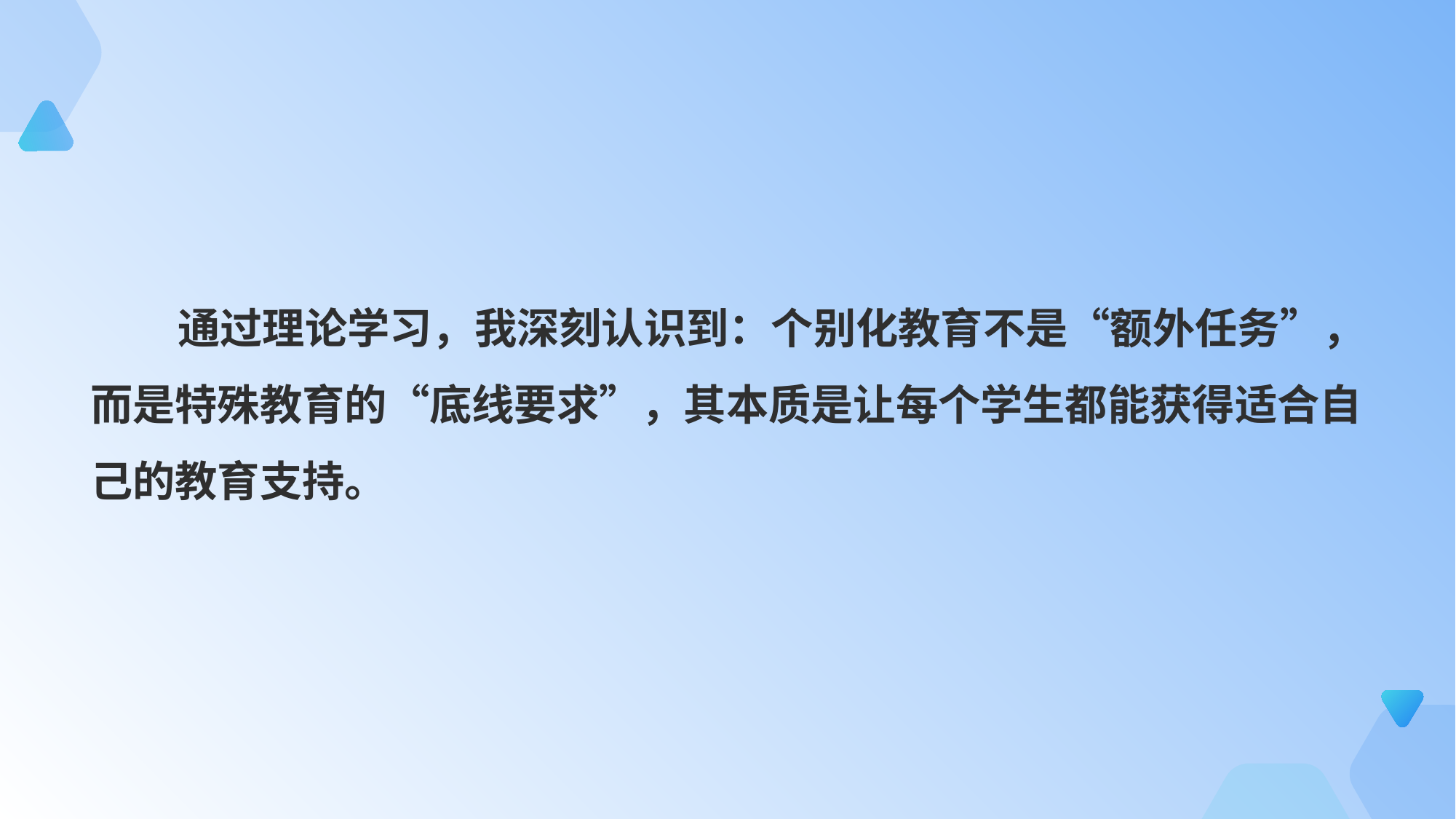

# 通过理论学习，我深刻认识到：个别化教育不是“额外任务”，而是特殊教育的“底线要求”，其本质是让每个学生都能获得适合自己的教育支持。